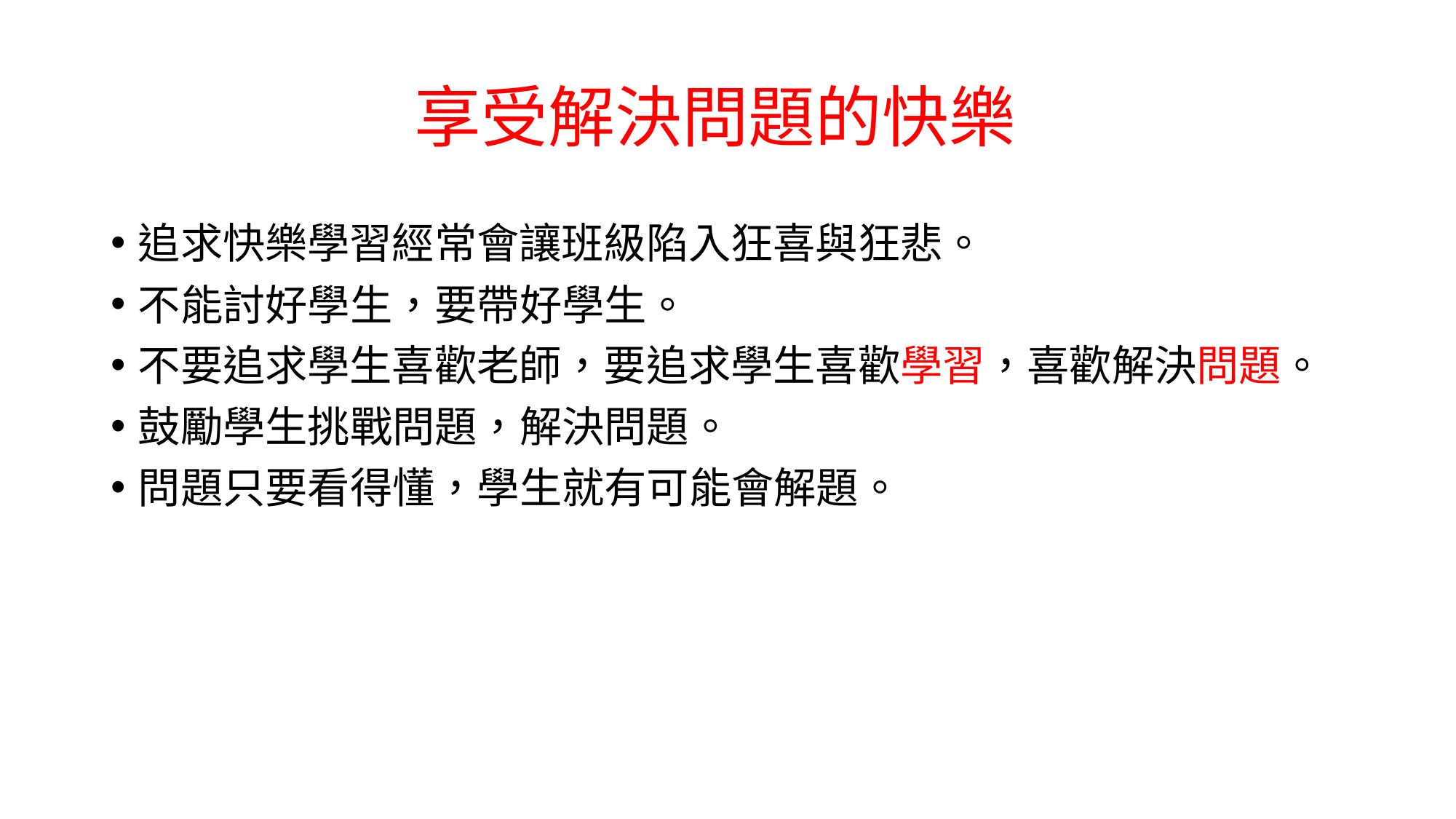

# 享受解決問題的快樂
追求快樂學習經常會讓班級陷入狂喜與狂悲。
不能討好學生，要帶好學生。
不要追求學生喜歡老師，要追求學生喜歡學習，喜歡解決問題。
鼓勵學生挑戰問題，解決問題。
問題只要看得懂，學生就有可能會解題。